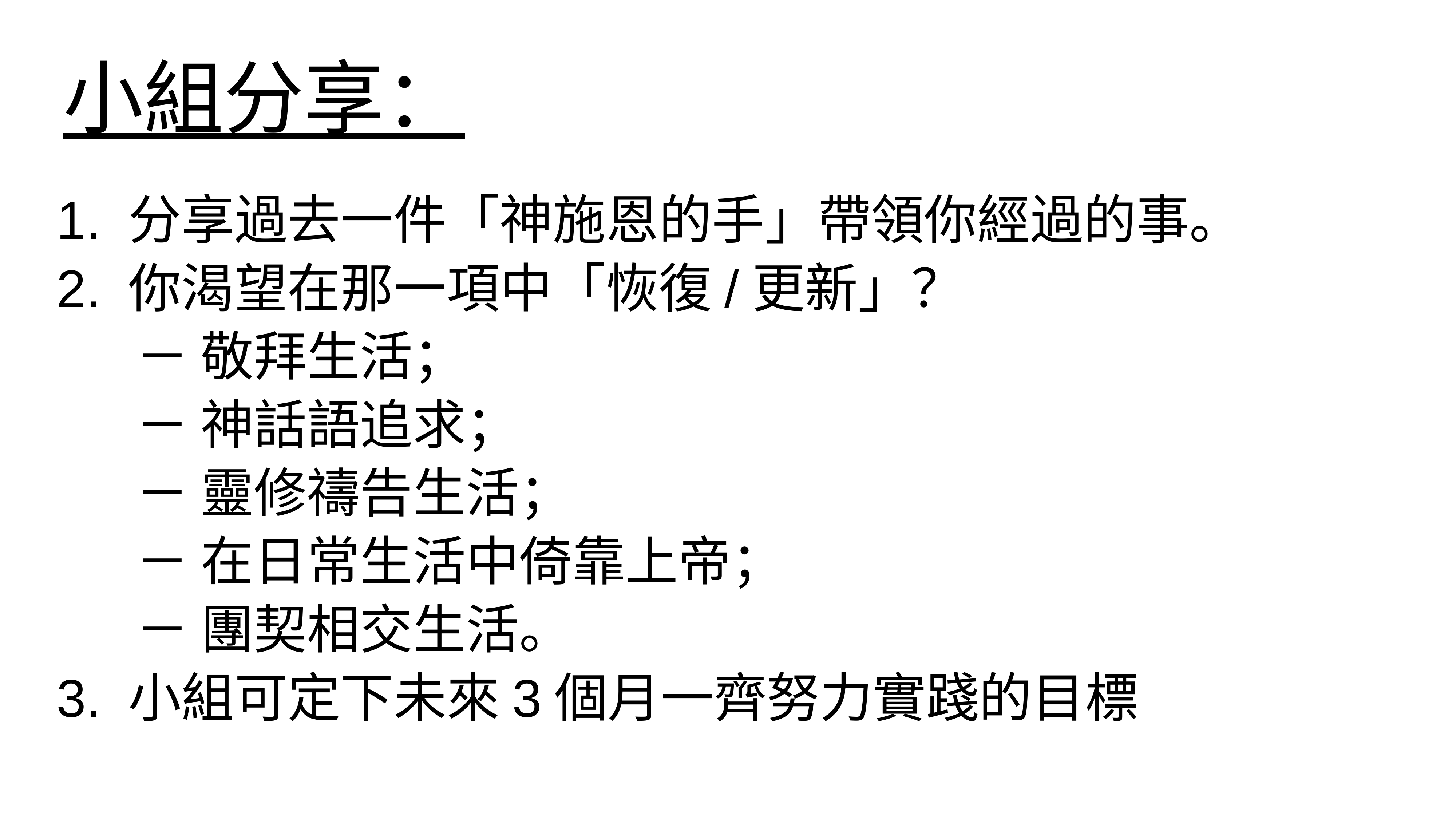

小組分享：
1. 分享過去一件「神施恩的手」帶領你經過的事。
2. 你渴望在那一項中「恢復/更新」？
	 － 敬拜生活；
	 － 神話語追求；
	 － 靈修禱告生活；
	 － 在日常生活中倚靠上帝；
	 － 團契相交生活。
3. 小組可定下未來3個月一齊努力實踐的目標